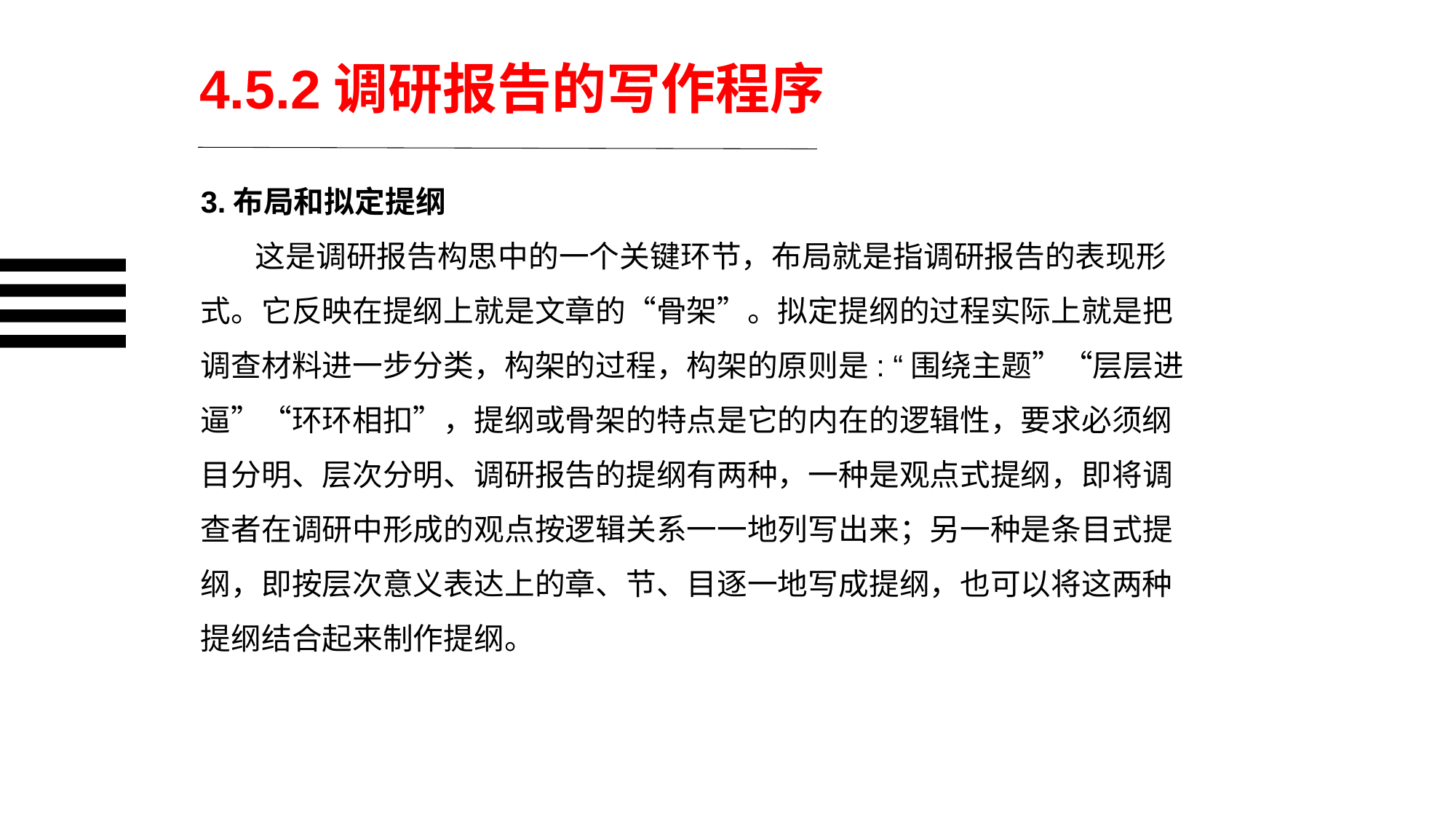

4.5.2调研报告的写作程序
3.布局和拟定提纲
这是调研报告构思中的一个关键环节，布局就是指调研报告的表现形式。它反映在提纲上就是文章的“骨架”。拟定提纲的过程实际上就是把调查材料进一步分类，构架的过程，构架的原则是: “围绕主题”“层层进逼”“环环相扣”，提纲或骨架的特点是它的内在的逻辑性，要求必须纲目分明、层次分明、调研报告的提纲有两种，一种是观点式提纲，即将调查者在调研中形成的观点按逻辑关系一一地列写出来；另一种是条目式提纲，即按层次意义表达上的章、节、目逐一地写成提纲，也可以将这两种提纲结合起来制作提纲。